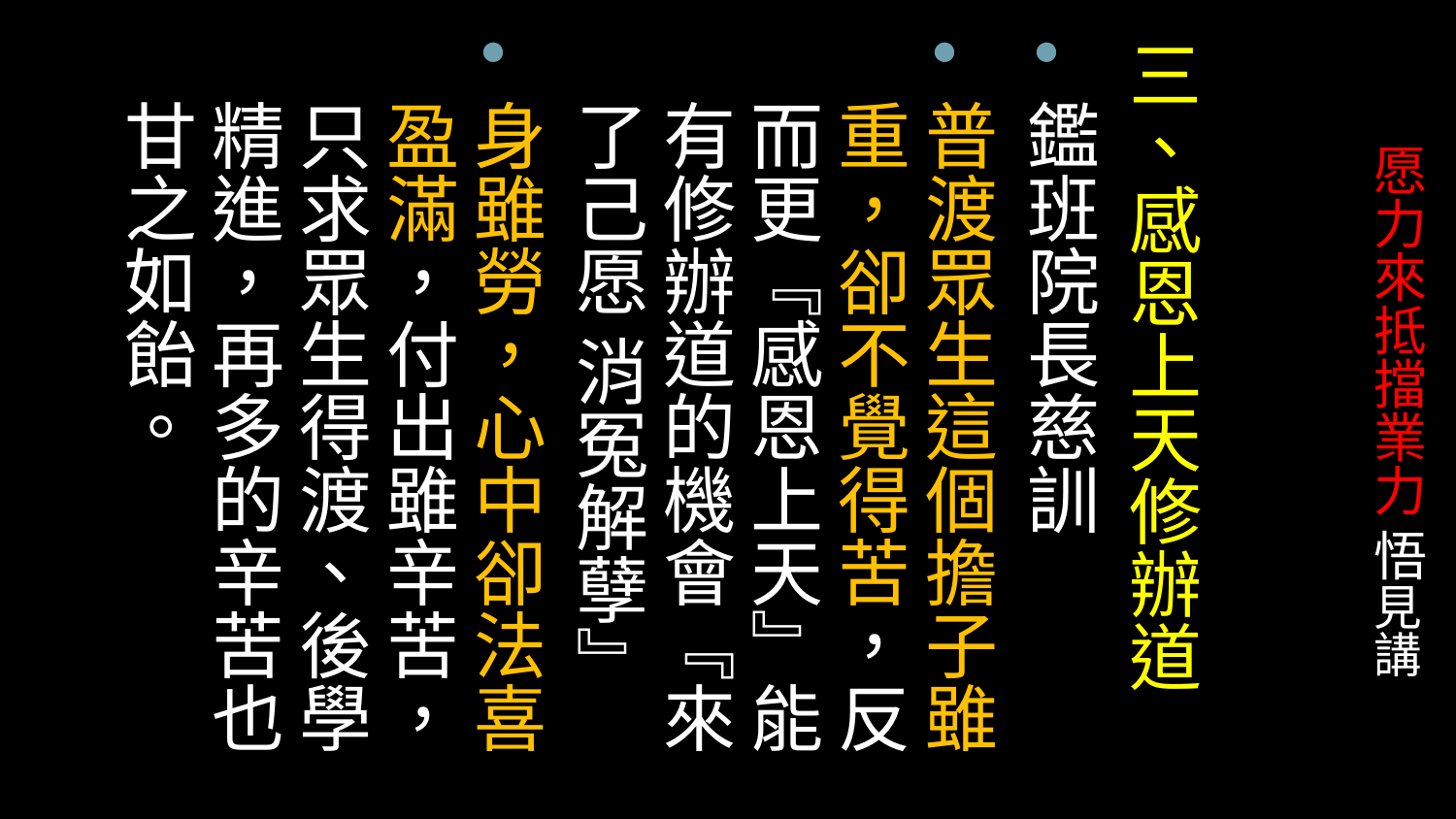

三、感恩上天修辦道
鑑班院長慈訓
普渡眾生這個擔子雖重，卻不覺得苦，反而更『感恩上天』能有修辦道的機會『來了己愿 消冤解孽』
身雖勞，心中卻法喜盈滿，付出雖辛苦，只求眾生得渡、後學精進，再多的辛苦也甘之如飴。

# 愿力來抵擋業力 悟見講